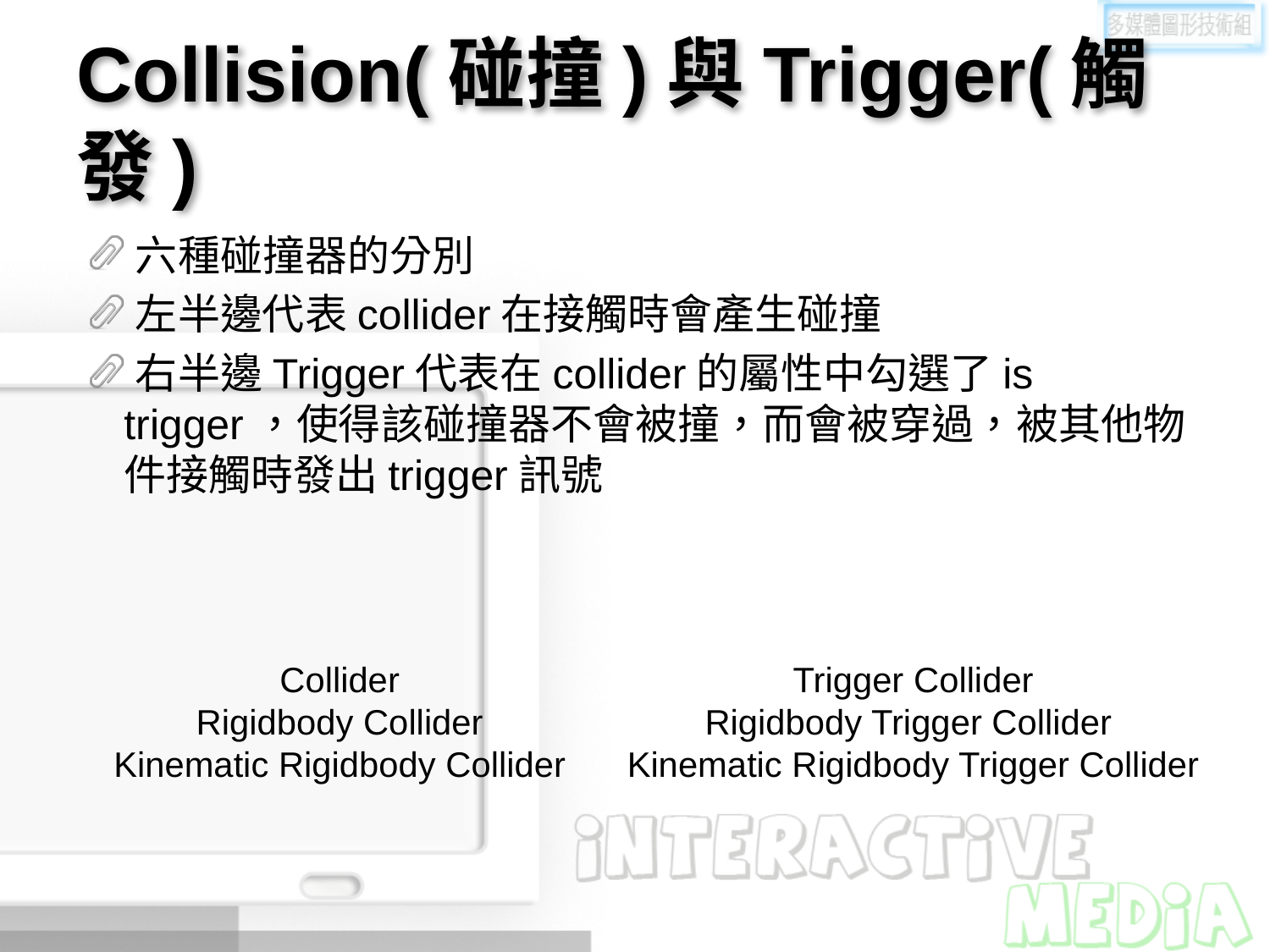

# Collision(碰撞)與Trigger(觸發)
六種碰撞器的分別
左半邊代表collider在接觸時會產生碰撞
右半邊Trigger代表在collider的屬性中勾選了is trigger，使得該碰撞器不會被撞，而會被穿過，被其他物件接觸時發出trigger訊號

Collider
Rigidbody Collider
Kinematic Rigidbody Collider
Trigger Collider
Rigidbody Trigger Collider
Kinematic Rigidbody Trigger Collider